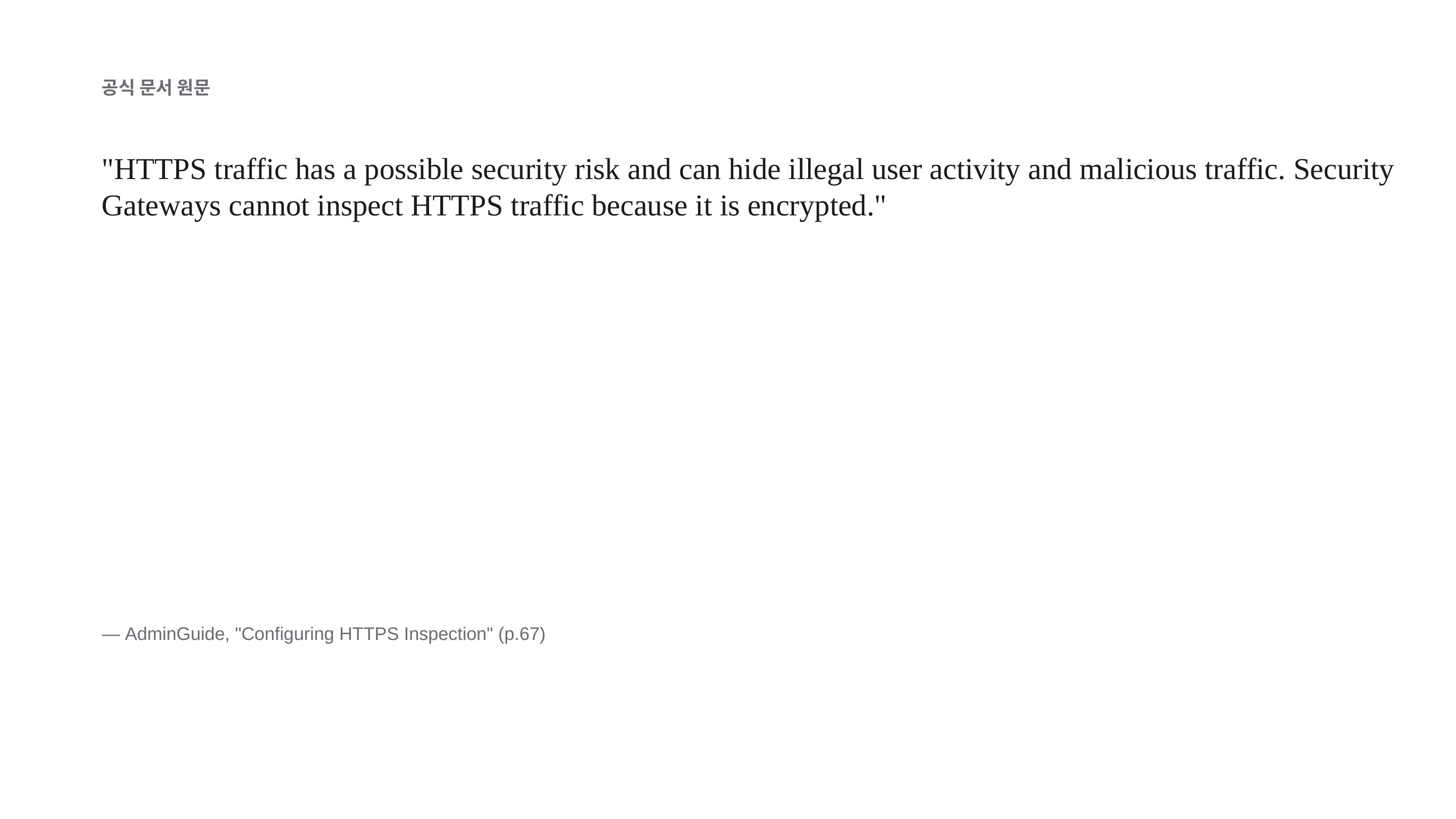

공식 문서 원문
"HTTPS traffic has a possible security risk and can hide illegal user activity and malicious traffic. Security Gateways cannot inspect HTTPS traffic because it is encrypted."
— AdminGuide, "Configuring HTTPS Inspection" (p.67)